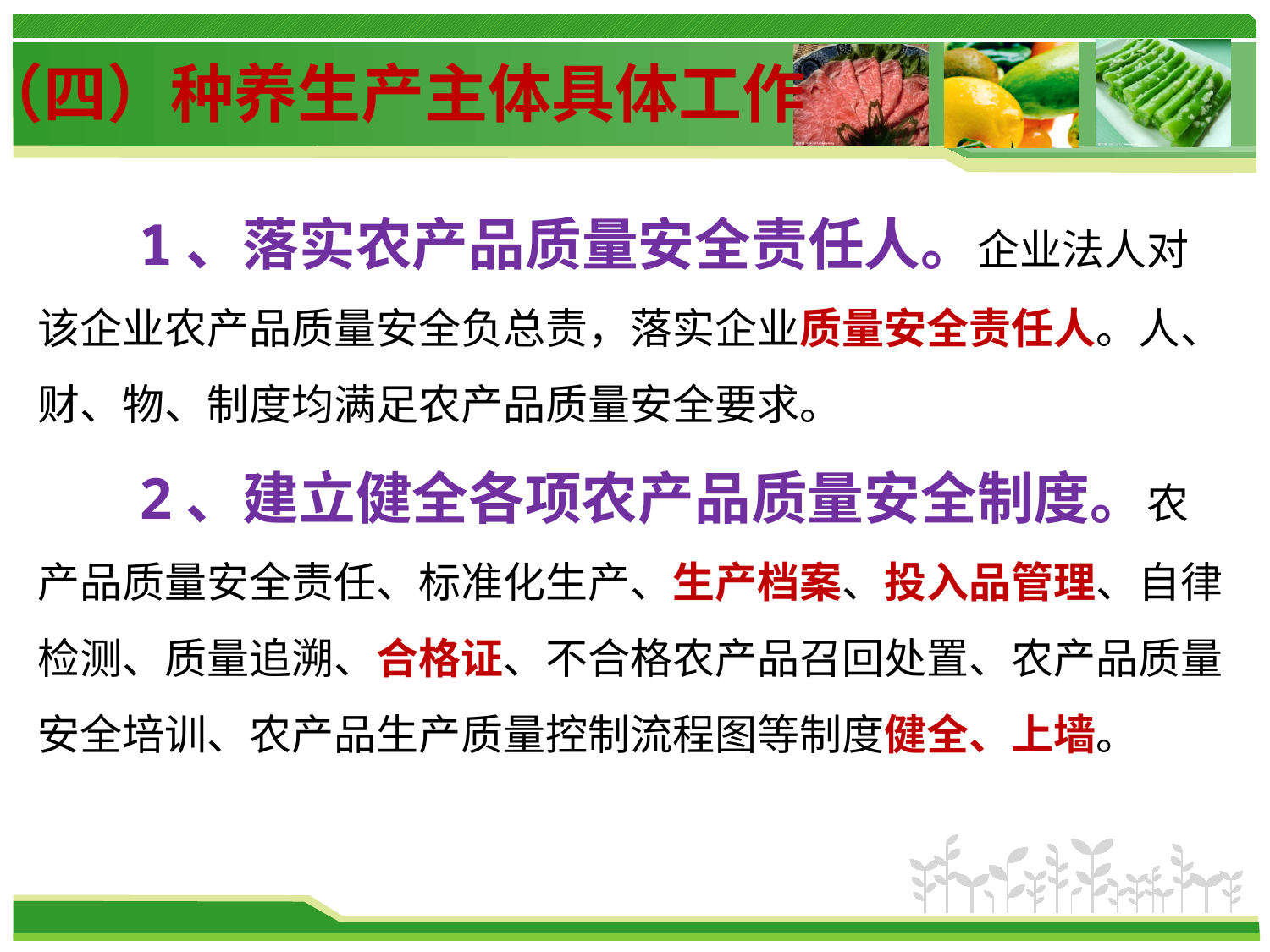

（四）种养生产主体具体工作
   1、落实农产品质量安全责任人。企业法人对该企业农产品质量安全负总责，落实企业质量安全责任人。人、财、物、制度均满足农产品质量安全要求。
   2、建立健全各项农产品质量安全制度。农产品质量安全责任、标准化生产、生产档案、投入品管理、自律检测、质量追溯、合格证、不合格农产品召回处置、农产品质量安全培训、农产品生产质量控制流程图等制度健全、上墙。